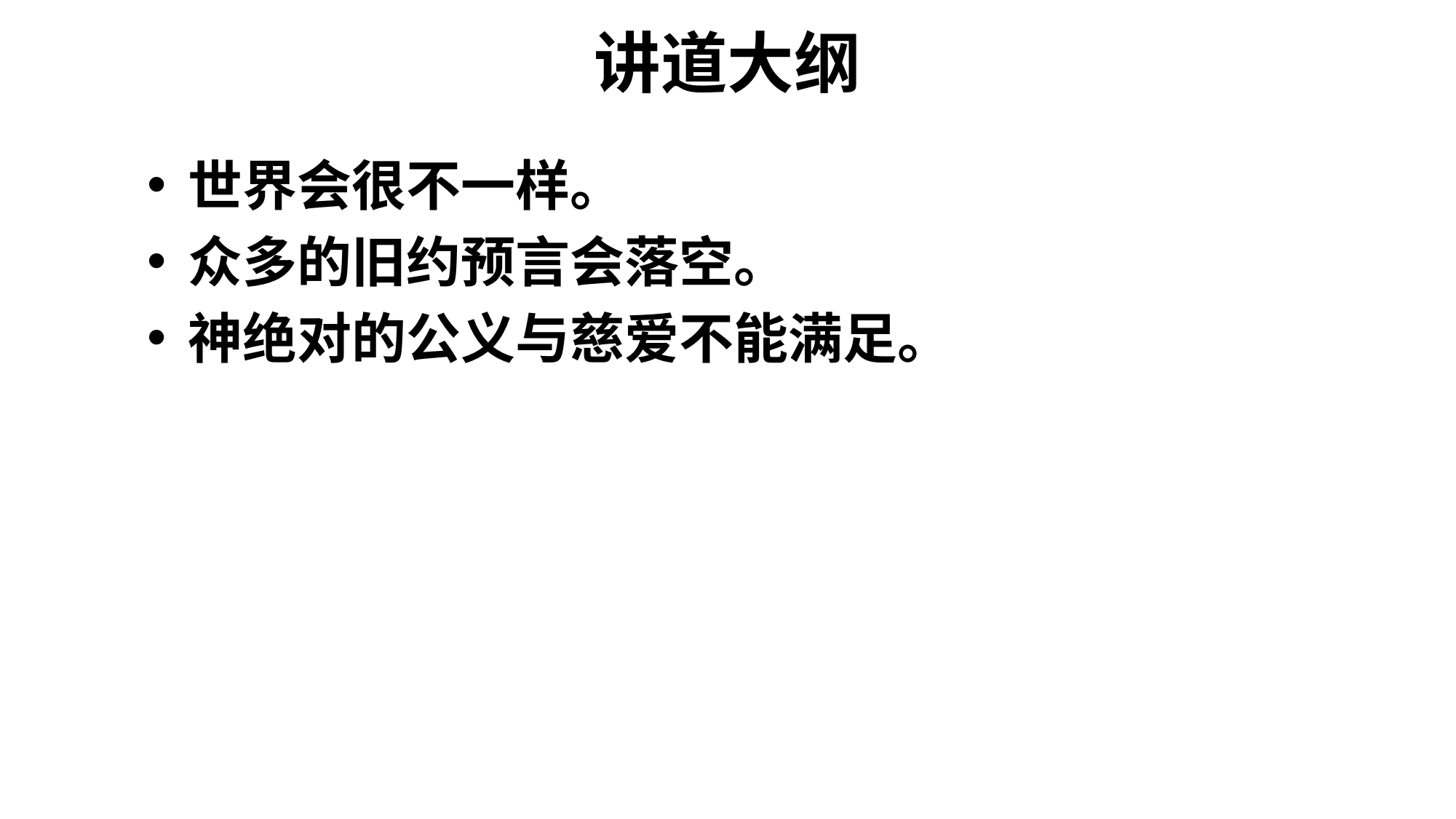

# 讲道大纲
世界会很不一样。
众多的旧约预言会落空。
神绝对的公义与慈爱不能满足。